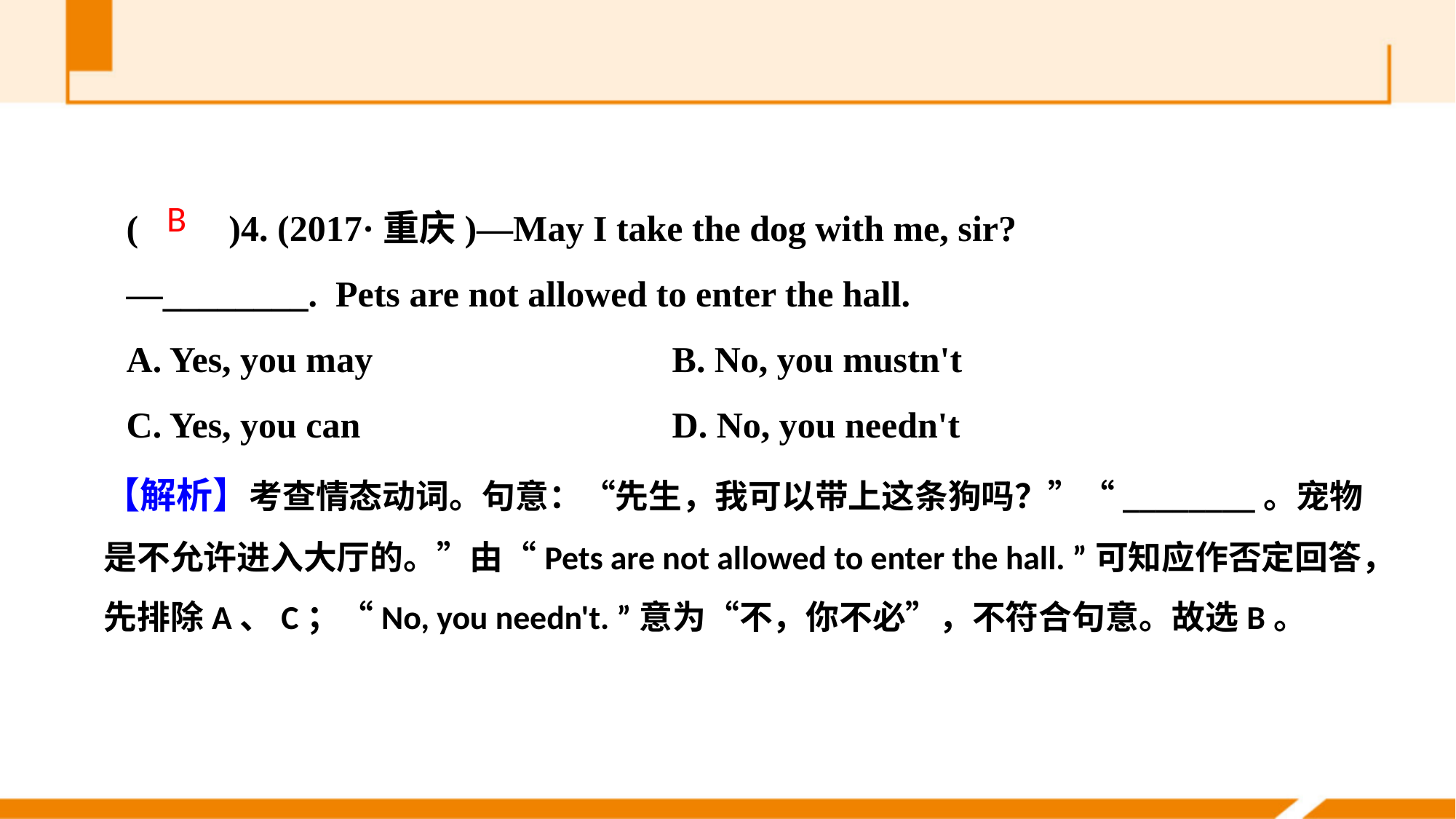

(　　)4. (2017·重庆)—May I take the dog with me, sir?
—________.  Pets are not allowed to enter the hall.
A. Yes, you may			B. No, you mustn't
C. Yes, you can			D. No, you needn't
B
【解析】考查情态动词。句意：“先生，我可以带上这条狗吗？”“________。宠物是不允许进入大厅的。”由“Pets are not allowed to enter the hall. ”可知应作否定回答，先排除A、C；“No, you needn't. ”意为“不，你不必”，不符合句意。故选B。